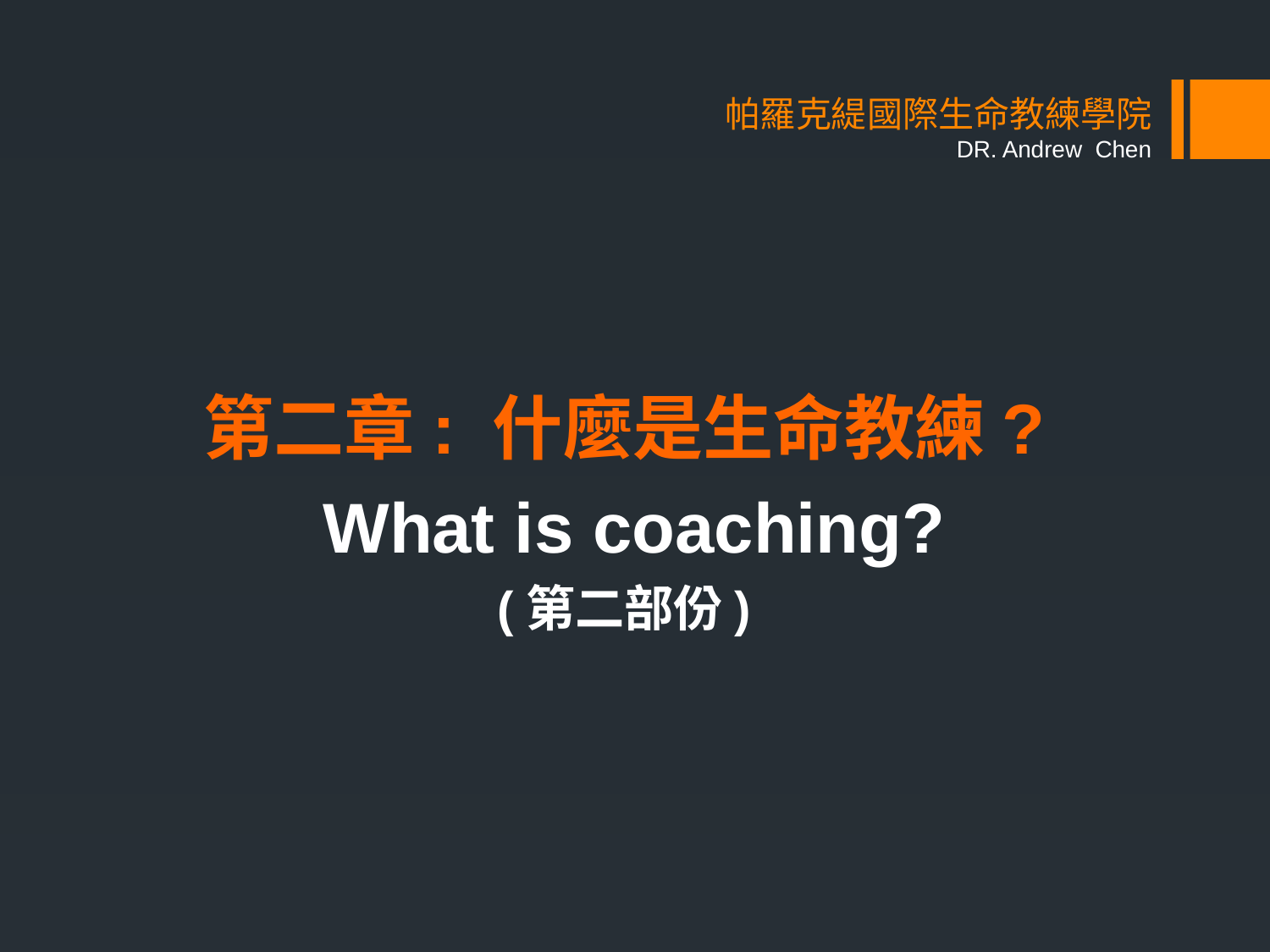

# 帕羅克緹國際生命教練學院 DR. Andrew  Chen

第二章: 什麼是生命教練?
 What is coaching?
(第二部份)